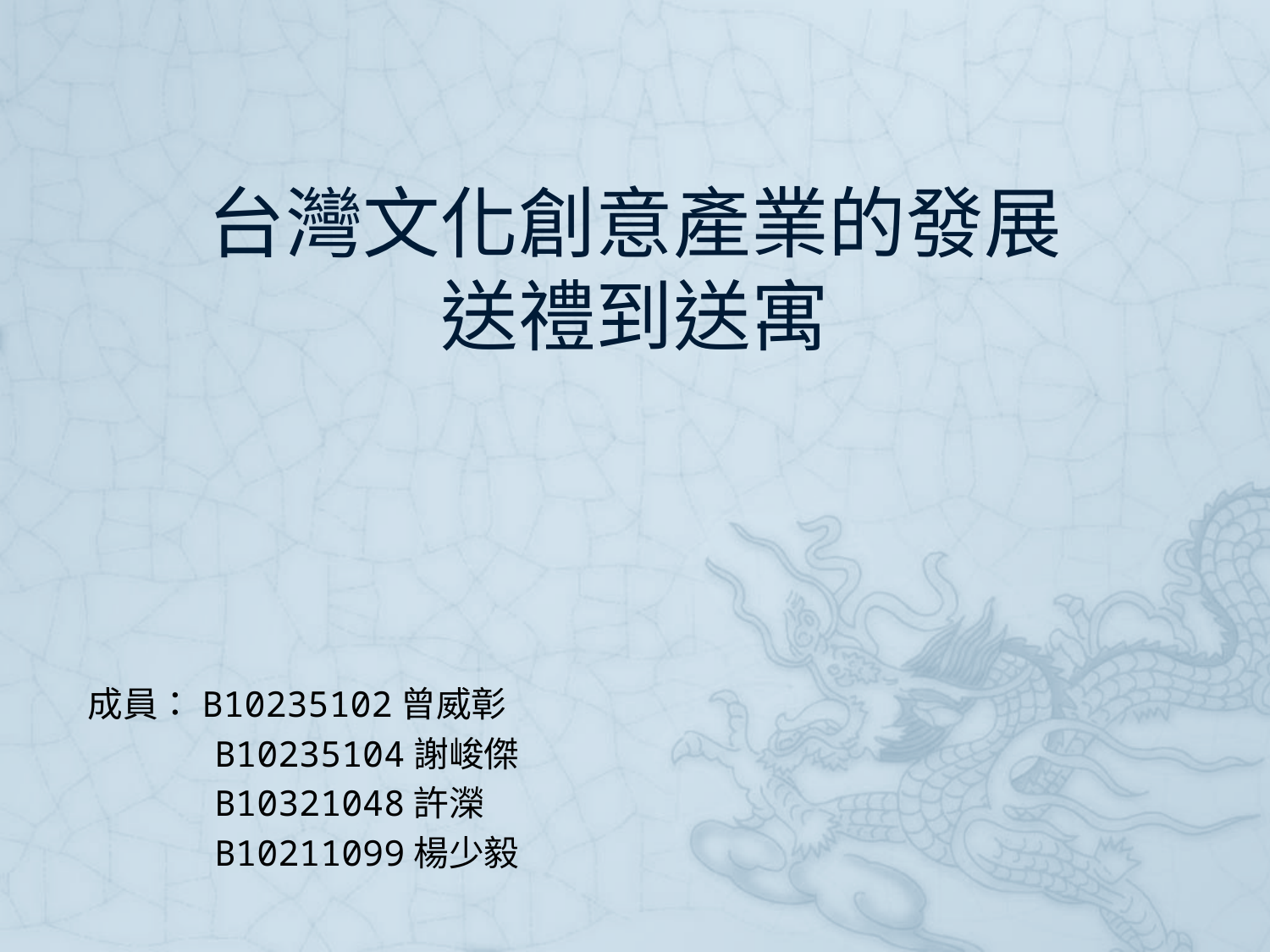

# 台灣文化創意產業的發展 送禮到送寓
成員：B10235102曾威彰
      B10235104謝峻傑
      B10321048許濚
      B10211099楊少毅